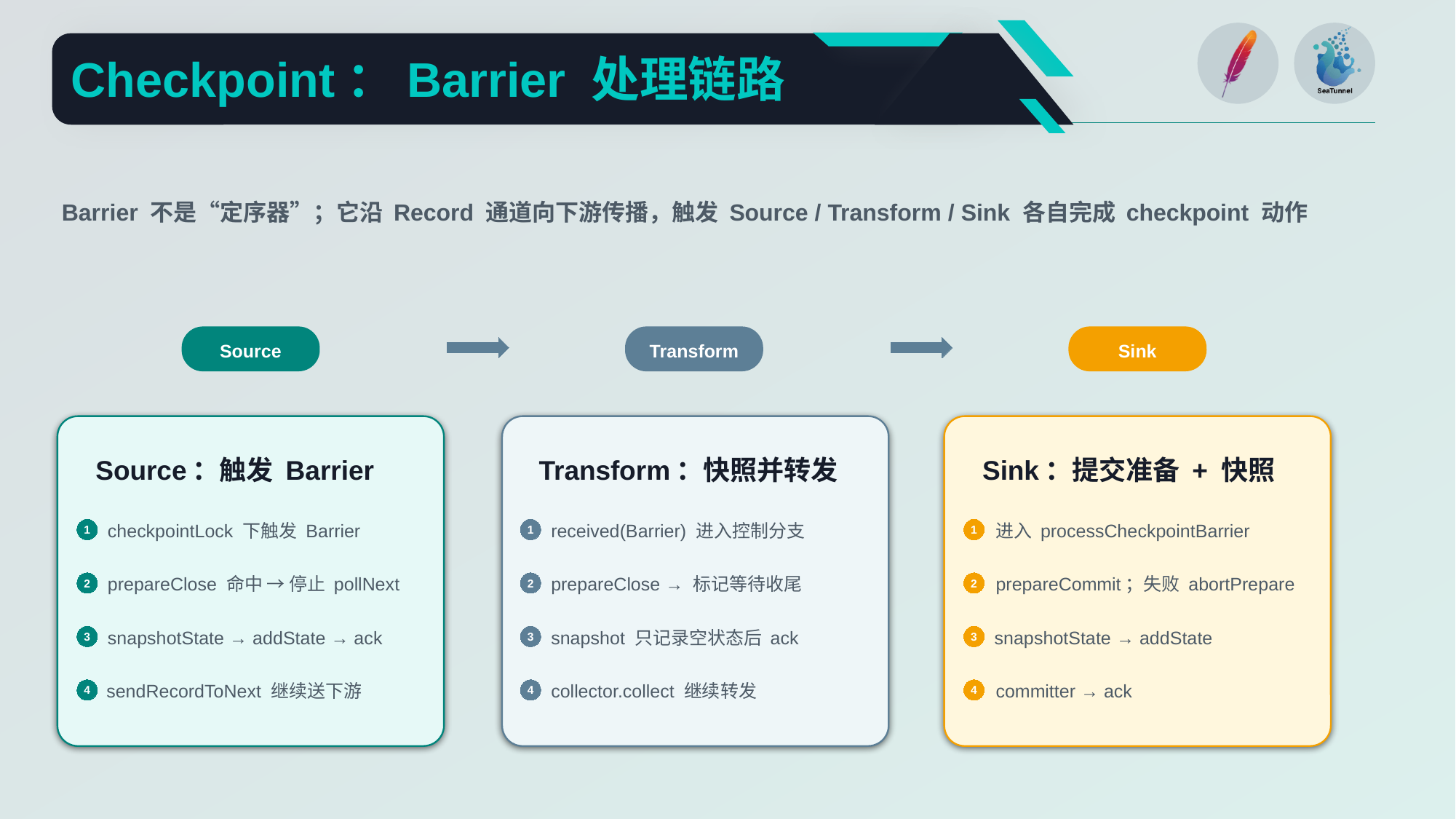

Checkpoint：Barrier 处理链路
Barrier 不是“定序器”；它沿 Record 通道向下游传播，触发 Source / Transform / Sink 各自完成 checkpoint 动作

Source
Transform
Sink

Source：触发 Barrier
Transform：快照并转发
Sink：提交准备 + 快照
checkpointLock 下触发 Barrier
received(Barrier) 进入控制分支
进入 processCheckpointBarrier
1
1
1
prepareClose 命中 → 停止 pollNext
prepareClose → 标记等待收尾
prepareCommit；失败 abortPrepare
2
2
2
snapshotState → addState → ack
snapshot 只记录空状态后 ack
snapshotState → addState
3
3
3
sendRecordToNext 继续送下游
collector.collect 继续转发
committer → ack
4
4
4